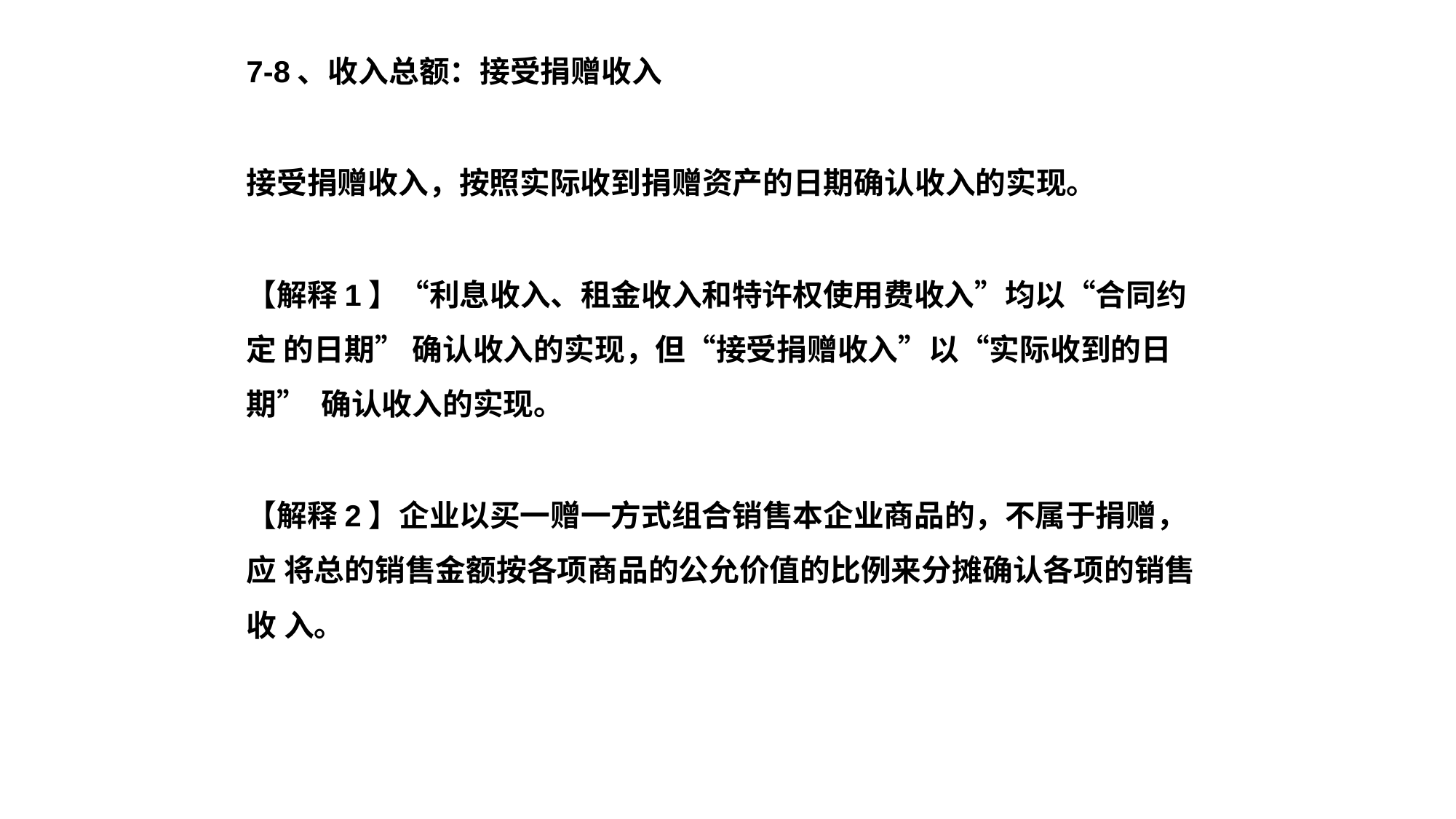

7-8、收入总额：接受捐赠收入

接受捐赠收入，按照实际收到捐赠资产的日期确认收入的实现。

【解释1】“利息收入、租金收入和特许权使用费收入”均以“合同约定 的日期” 确认收入的实现，但“接受捐赠收入”以“实际收到的日期”  确认收入的实现。

【解释2】企业以买一赠一方式组合销售本企业商品的，不属于捐赠，应 将总的销售金额按各项商品的公允价值的比例来分摊确认各项的销售收 入。